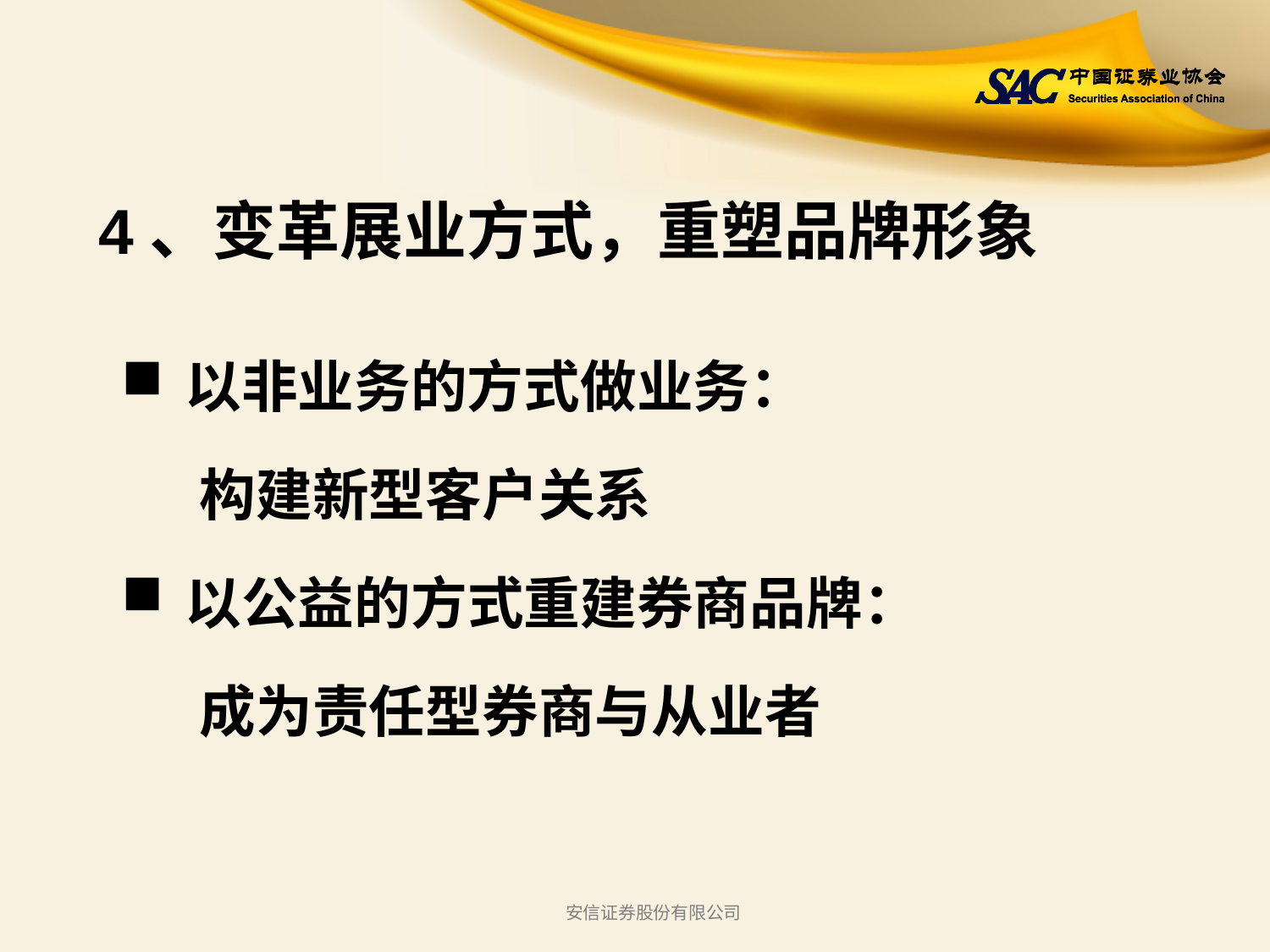

# 4、变革展业方式，重塑品牌形象
以非业务的方式做业务：
     构建新型客户关系
以公益的方式重建券商品牌：
     成为责任型券商与从业者